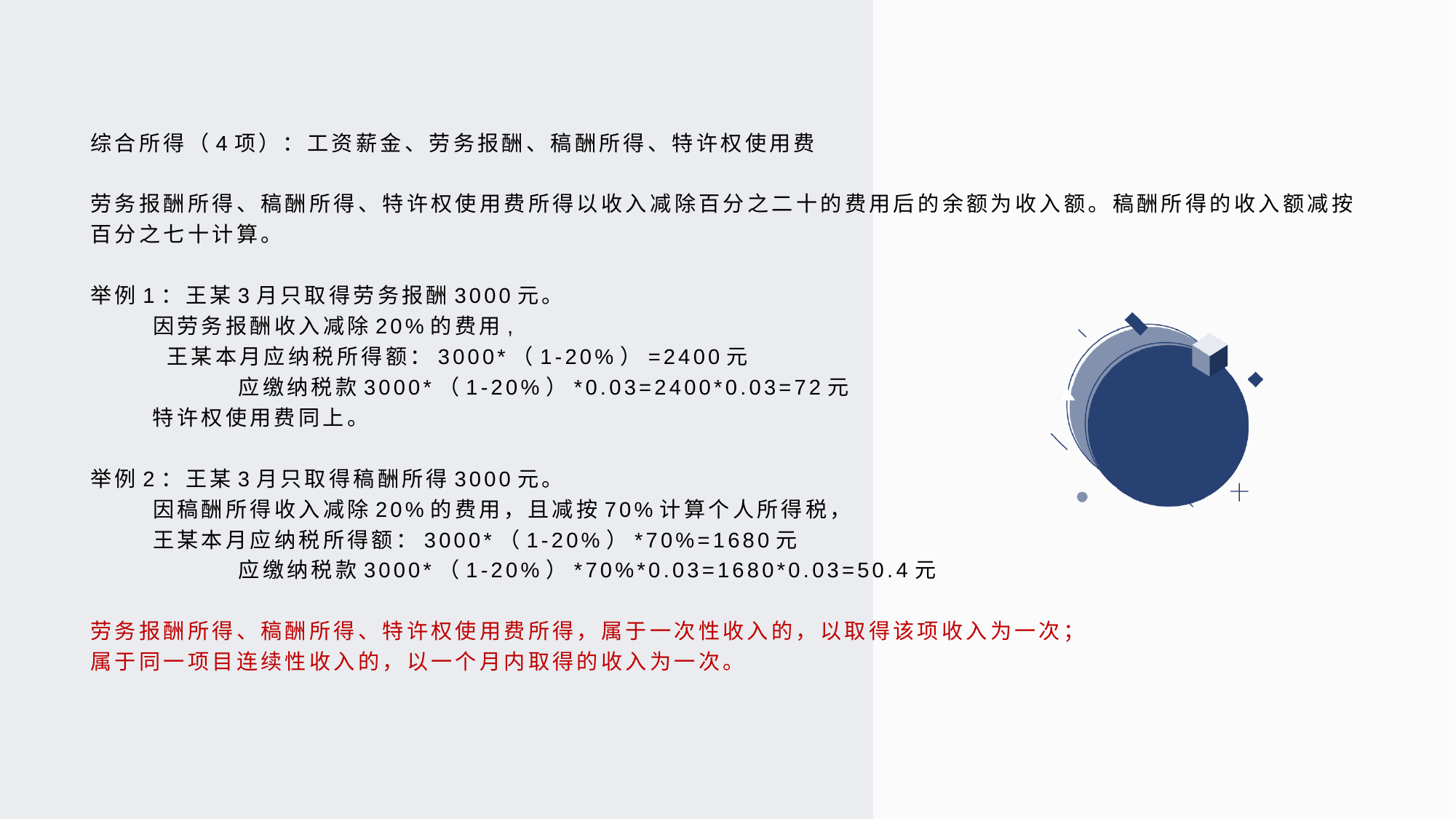

# 综合所得（4项）：工资薪金、劳务报酬、稿酬所得、特许权使用费 劳务报酬所得、稿酬所得、特许权使用费所得以收入减除百分之二十的费用后的余额为收入额。稿酬所得的收入额减按百分之七十计算。 举例1：王某3月只取得劳务报酬3000元。 因劳务报酬收入减除20%的费用, 王某本月应纳税所得额：3000*（1-20%）=2400元 应缴纳税款3000*（1-20%）*0.03=2400*0.03=72元 特许权使用费同上。 举例2：王某3月只取得稿酬所得3000元。 因稿酬所得收入减除20%的费用，且减按70%计算个人所得税， 王某本月应纳税所得额：3000*（1-20%）*70%=1680元 应缴纳税款3000*（1-20%）*70%*0.03=1680*0.03=50.4元 劳务报酬所得、稿酬所得、特许权使用费所得，属于一次性收入的，以取得该项收入为一次； 属于同一项目连续性收入的，以一个月内取得的收入为一次。